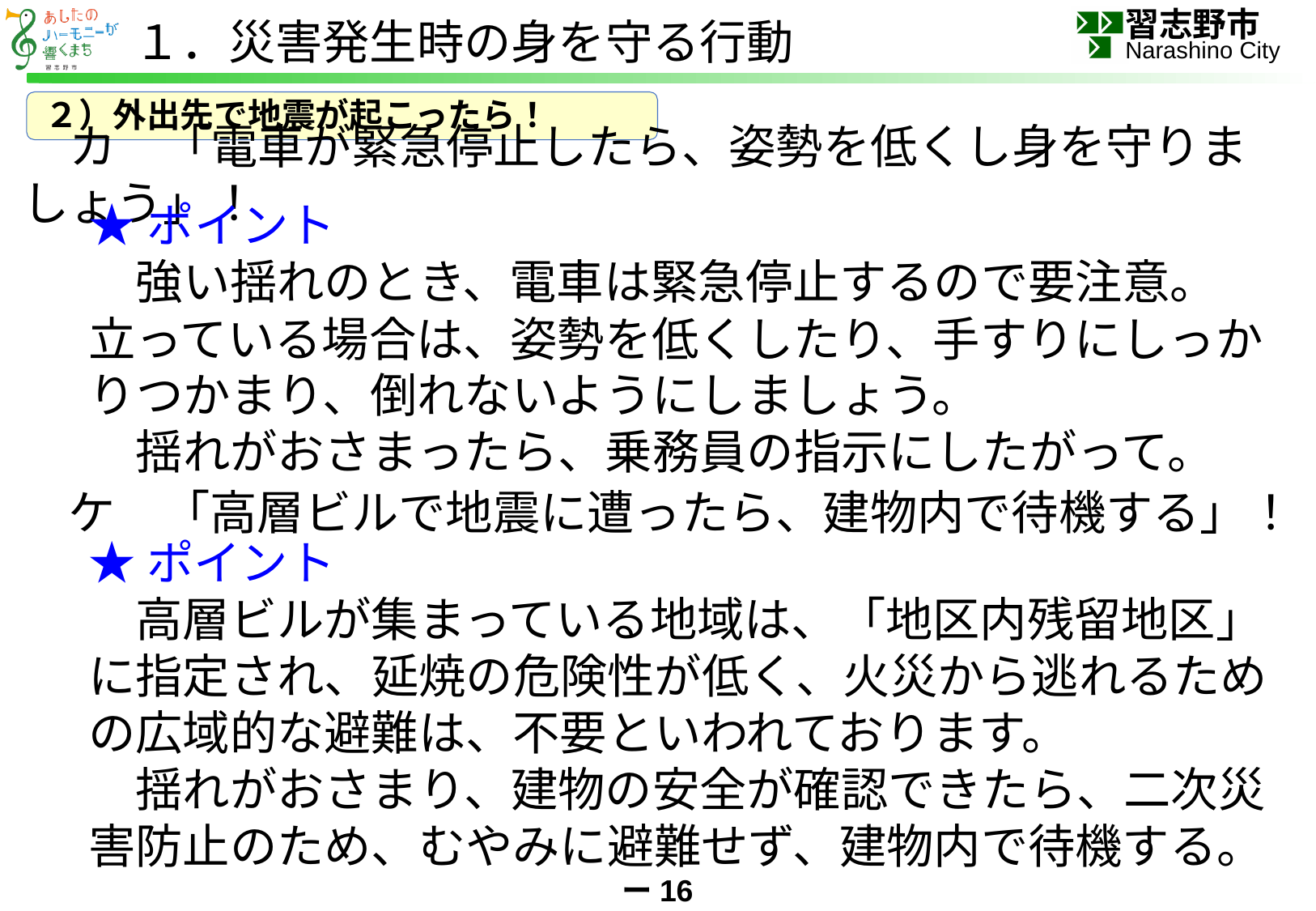

１．災害発生時の身を守る行動
２）外出先で地震が起こったら！
　カ　「電車が緊急停止したら、姿勢を低くし身を守りましょう」！
★ポイント
　強い揺れのとき、電車は緊急停止するので要注意。
立っている場合は、姿勢を低くしたり、手すりにしっかりつかまり、倒れないようにしましょう。
　揺れがおさまったら、乗務員の指示にしたがって。
　ケ　「高層ビルで地震に遭ったら、建物内で待機する」！
★ポイント
　高層ビルが集まっている地域は、「地区内残留地区」
に指定され、延焼の危険性が低く、火災から逃れるため
の広域的な避難は、不要といわれております。
　揺れがおさまり、建物の安全が確認できたら、二次災害防止のため、むやみに避難せず、建物内で待機する。
ー16ー